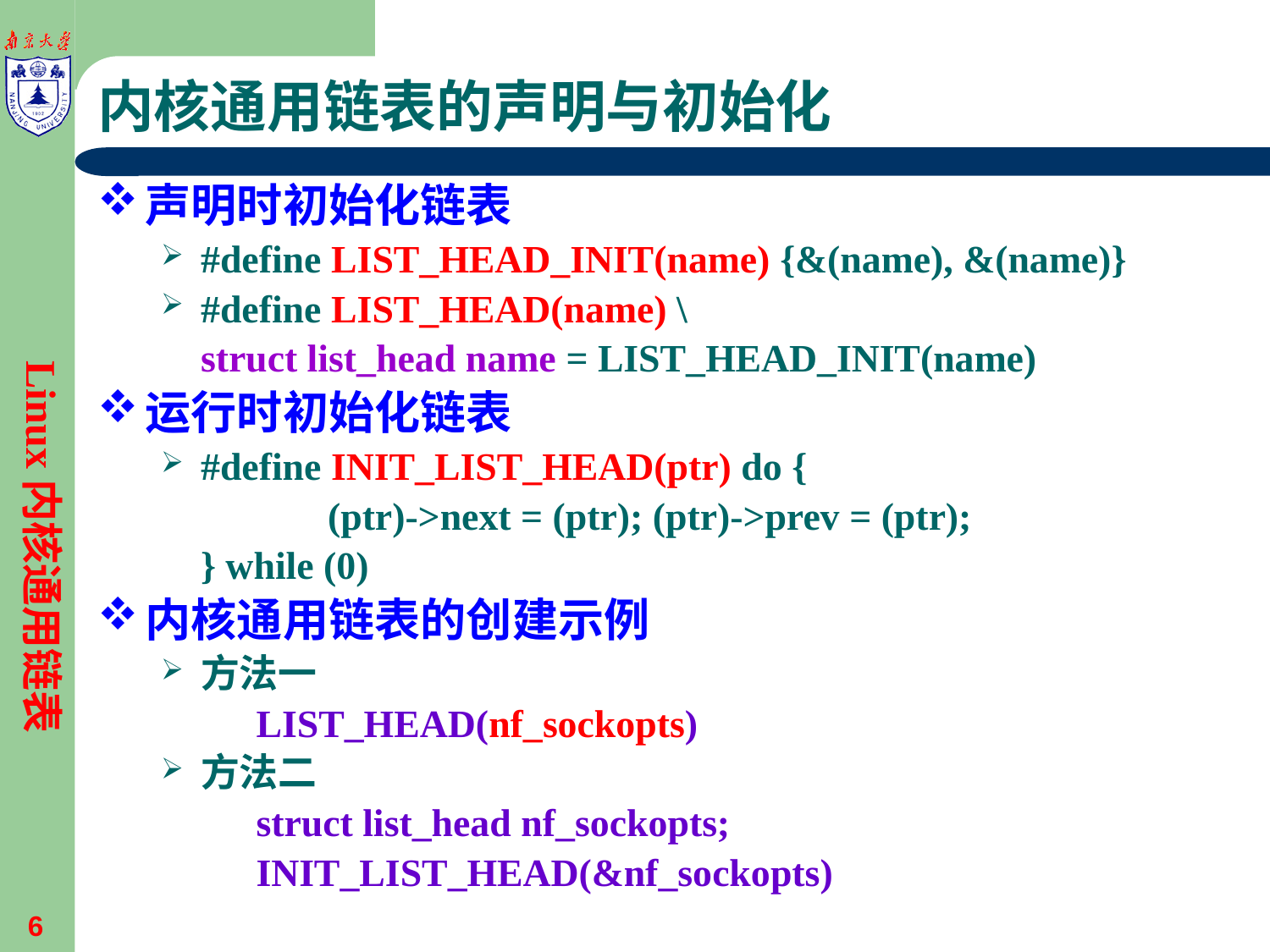

# 内核通用链表的声明与初始化
声明时初始化链表
#define LIST_HEAD_INIT(name) {&(name), &(name)}
#define LIST_HEAD(name) \
	struct list_head name = LIST_HEAD_INIT(name)
运行时初始化链表
#define INIT_LIST_HEAD(ptr) do {
		(ptr)->next = (ptr); (ptr)->prev = (ptr);
	} while (0)
内核通用链表的创建示例
方法一
	LIST_HEAD(nf_sockopts)
方法二
	struct list_head nf_sockopts;
	INIT_LIST_HEAD(&nf_sockopts)
Linux内核通用链表
6